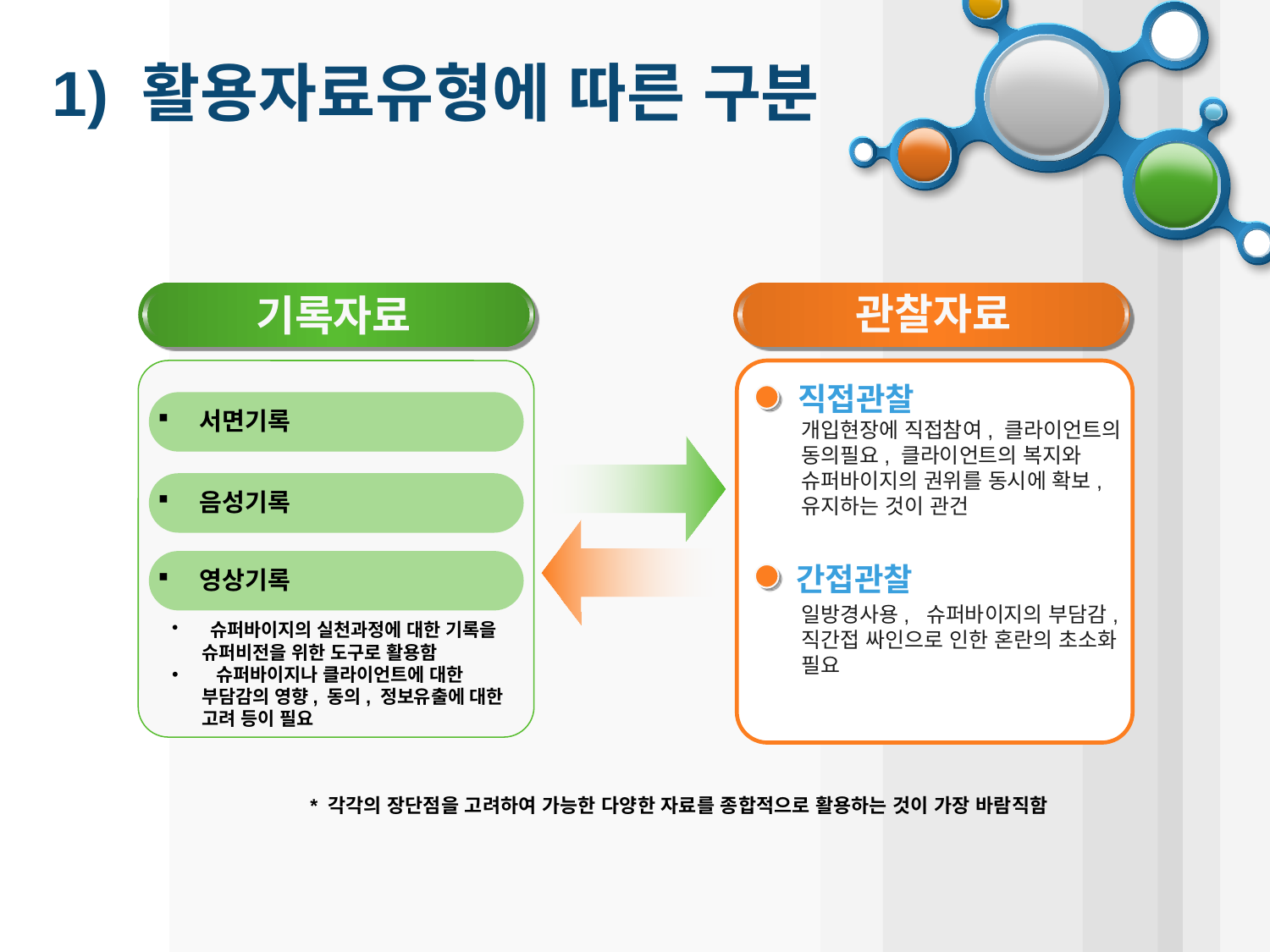

# 1) 활용자료유형에 따른 구분
관찰자료

기록자료

 직접관찰

 서면기록
개입현장에 직접참여, 클라이언트의 동의필요, 클라이언트의 복지와 슈퍼바이지의 권위를 동시에 확보, 유지하는 것이 관건

 음성기록

 간접관찰
 영상기록

일방경사용,  슈퍼바이지의 부담감, 직간접 싸인으로 인한 혼란의 초소화 필요
 슈퍼바이지의 실천과정에 대한 기록을 슈퍼비전을 위한 도구로 활용함
  슈퍼바이지나 클라이언트에 대한 부담감의 영향, 동의, 정보유출에 대한 고려 등이 필요
* 각각의 장단점을 고려하여 가능한 다양한 자료를 종합적으로 활용하는 것이 가장 바람직함